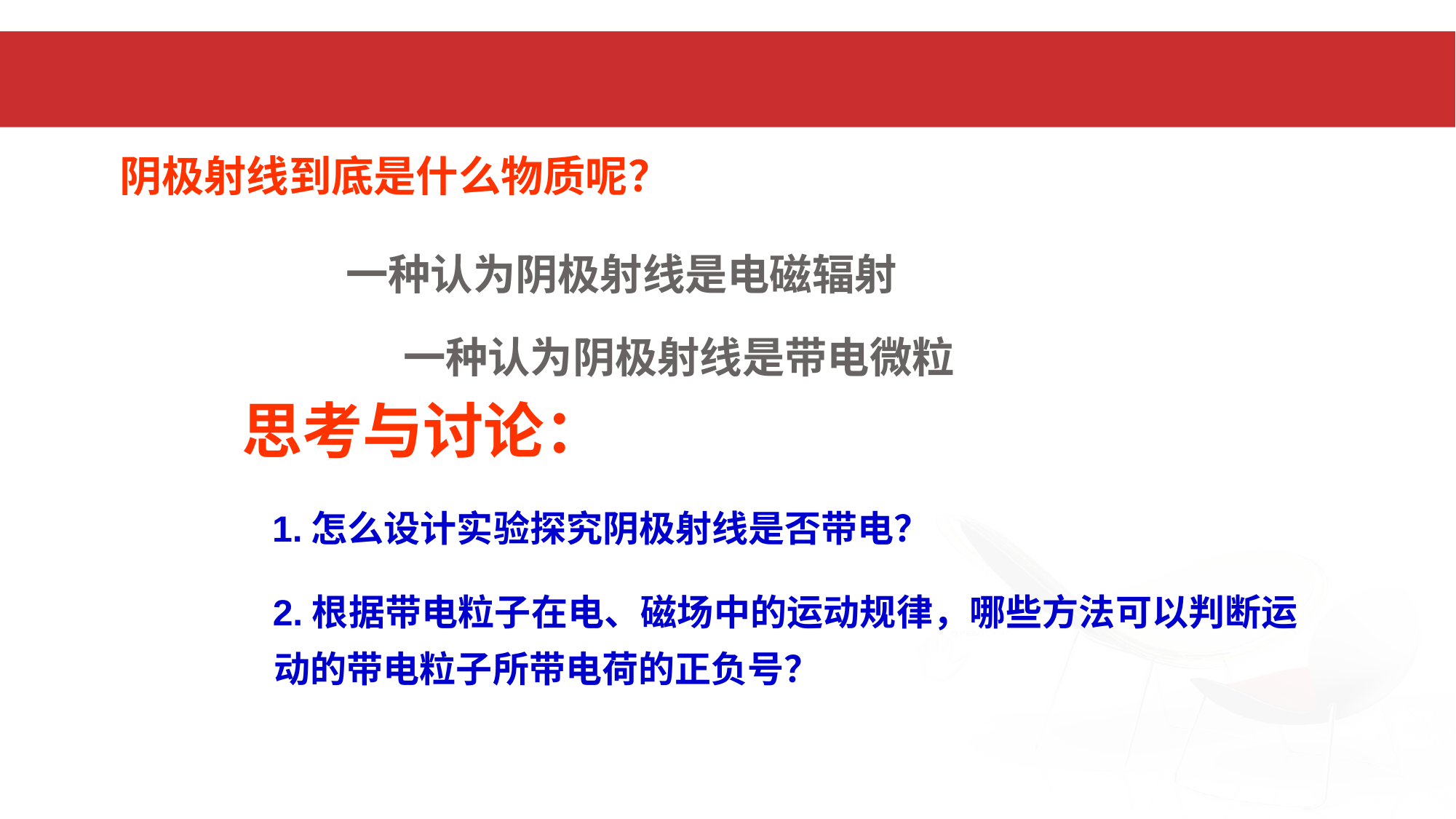

# 阴极射线到底是什么物质呢？

思考与讨论：
   1.怎么设计实验探究阴极射线是否带电？
   2.根据带电粒子在电、磁场中的运动规律，哪些方法可以判断运动的带电粒子所带电荷的正负号？
一种认为阴极射线是电磁辐射
一种认为阴极射线是带电微粒